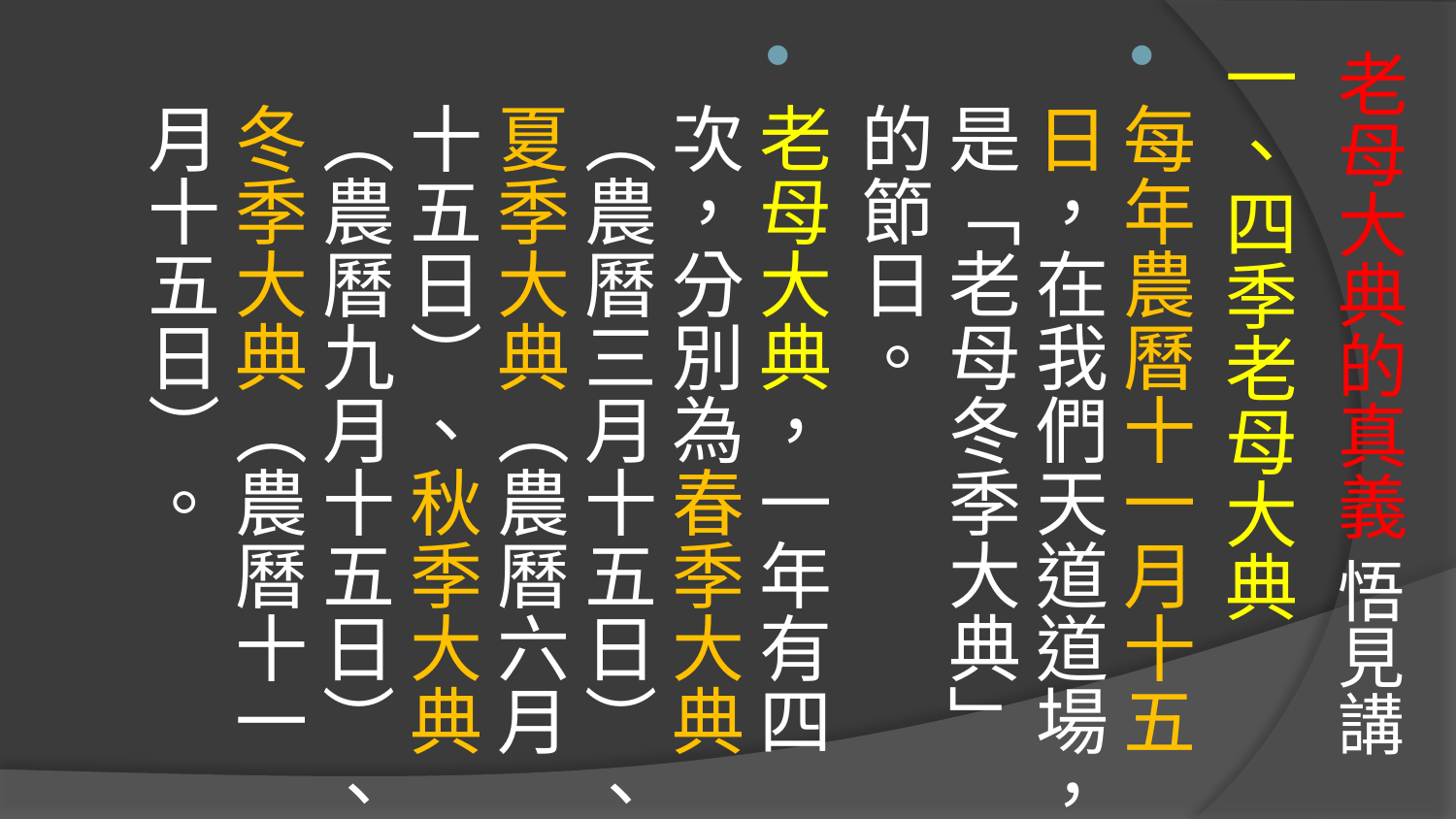

# 老母大典的真義 悟見講
一、四季老母大典
每年農曆十一月十五日，在我們天道道場，是「老母冬季大典」的節日。
老母大典，一年有四次，分別為春季大典（農曆三月十五日）、夏季大典（農曆六月十五日）、秋季大典（農曆九月十五日）、冬季大典（農曆十一月十五日）。